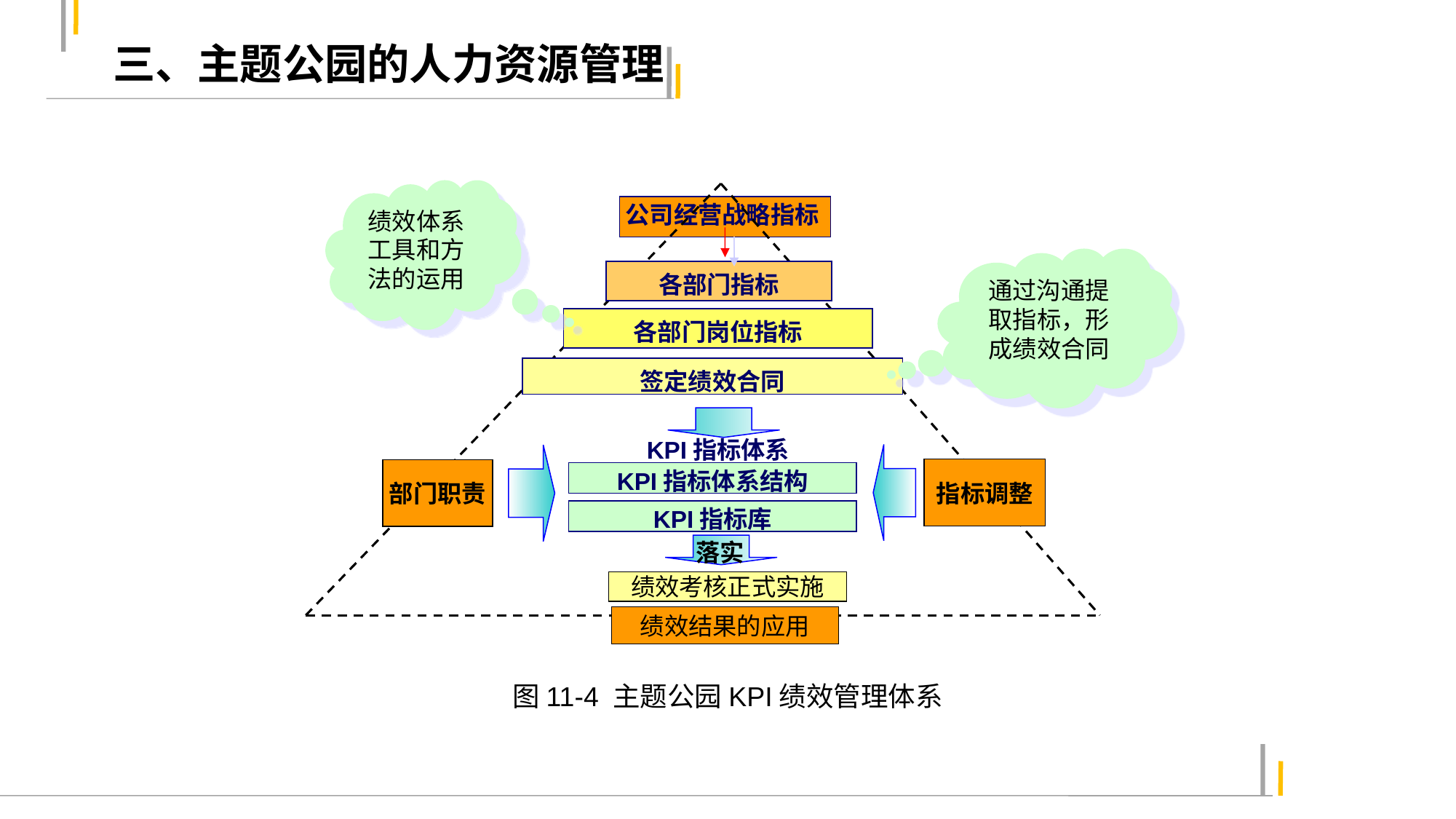

三、主题公园的人力资源管理

绩效体系工具和方法的运用
公司经营战略指标
通过沟通提取指标，形成绩效合同
各部门指标
各部门岗位指标
签定绩效合同

KPI指标体系

指标调整
部门职责
KPI指标体系结构
KPI指标库
落实

绩效考核正式实施
绩效结果的应用
图11-4 主题公园KPI绩效管理体系